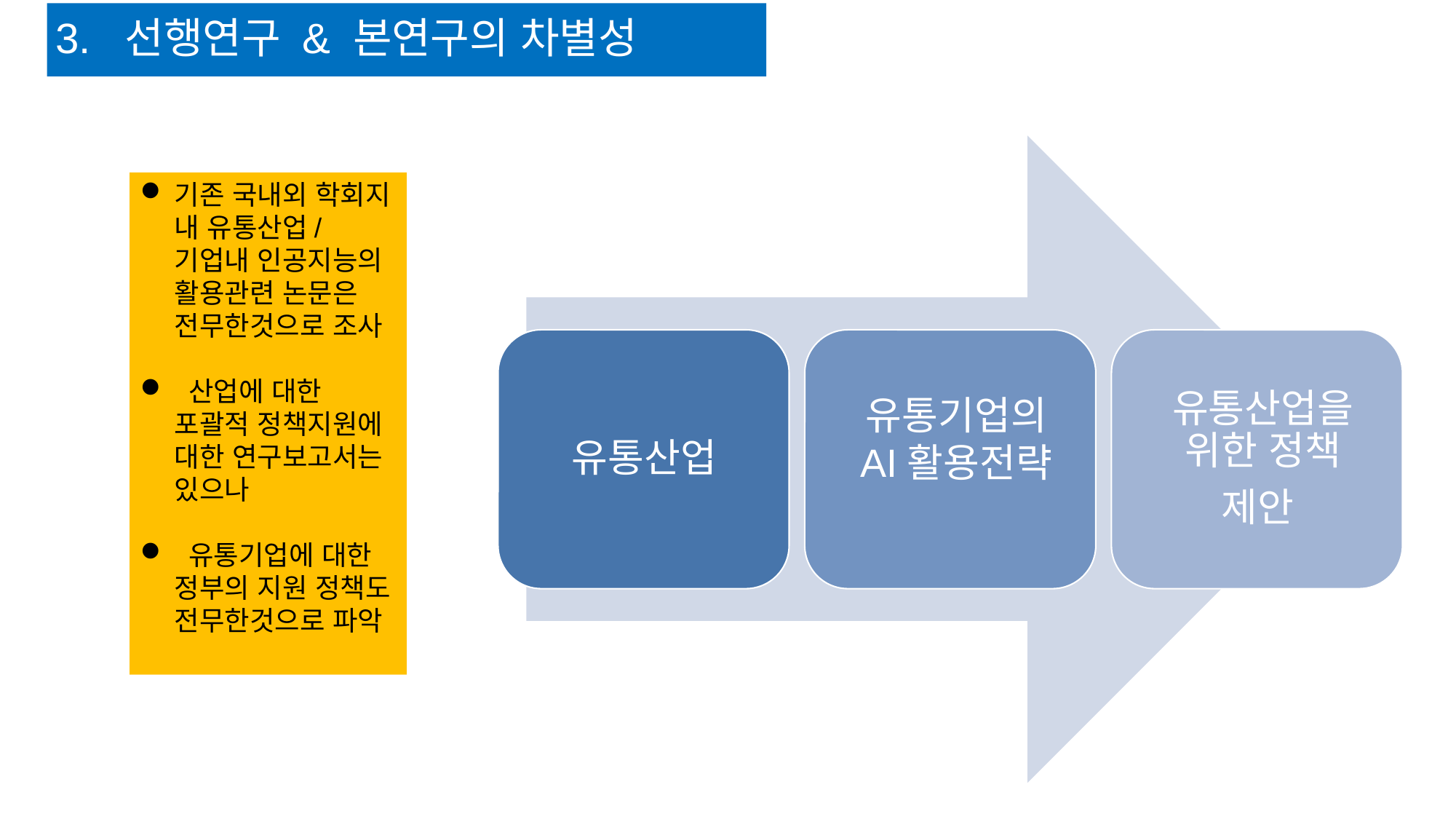

3.  선행연구 & 본연구의 차별성
유통산업
유통기업의 AI활용전략

유통산업을 위한 정책
제안
기존 국내외 학회지 내 유통산업/기업내 인공지능의 활용관련 논문은 전무한것으로 조사

 산업에 대한 포괄적 정책지원에 대한 연구보고서는 있으나

 유통기업에 대한 정부의 지원 정책도 전무한것으로 파악